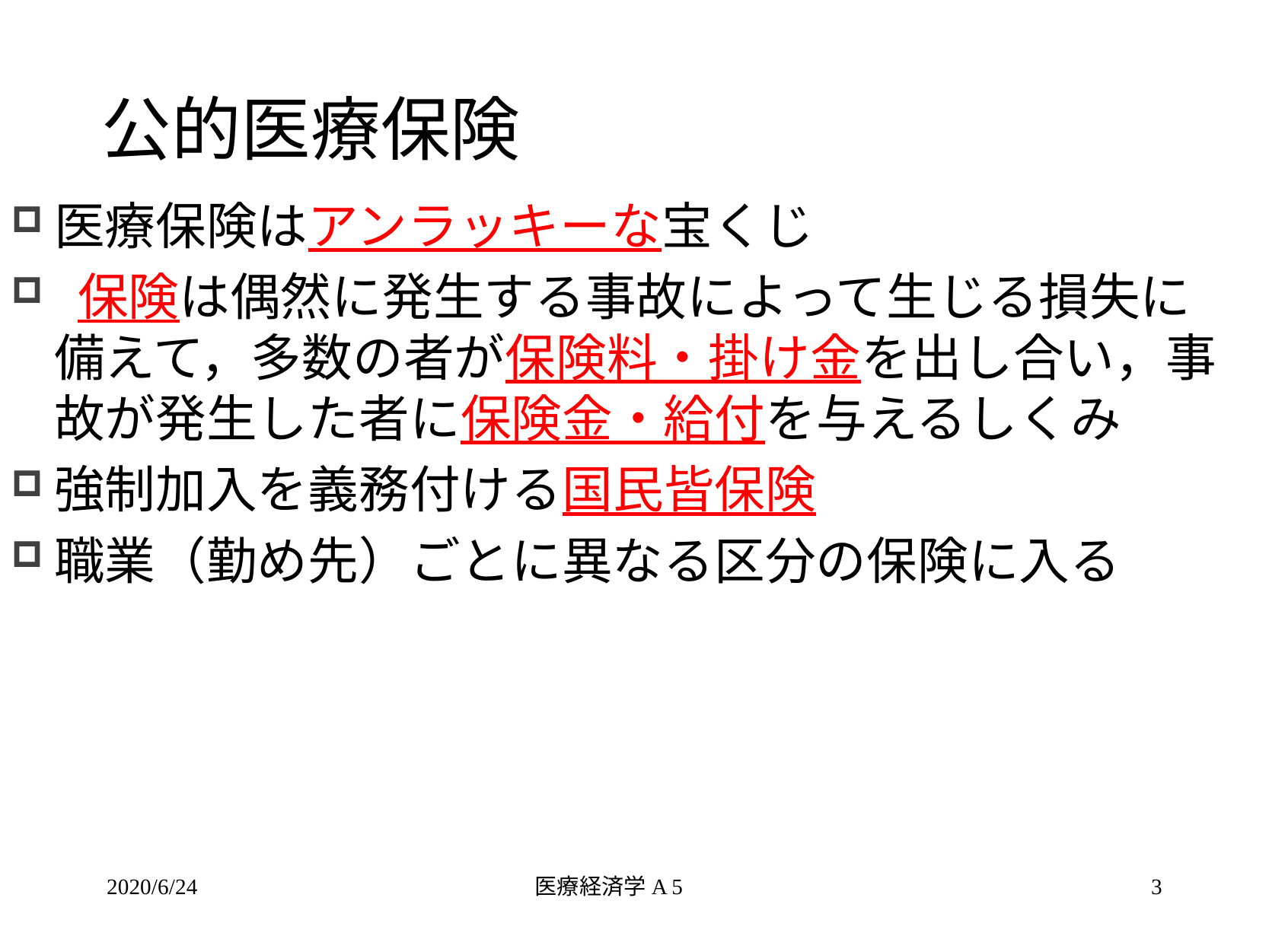

# 公的医療保険
医療保険はアンラッキーな宝くじ
 保険は偶然に発生する事故によって生じる損失に備えて，多数の者が保険料・掛け金を出し合い，事故が発生した者に保険金・給付を与えるしくみ
強制加入を義務付ける国民皆保険
職業（勤め先）ごとに異なる区分の保険に入る

2020/6/24
医療経済学A 5
3